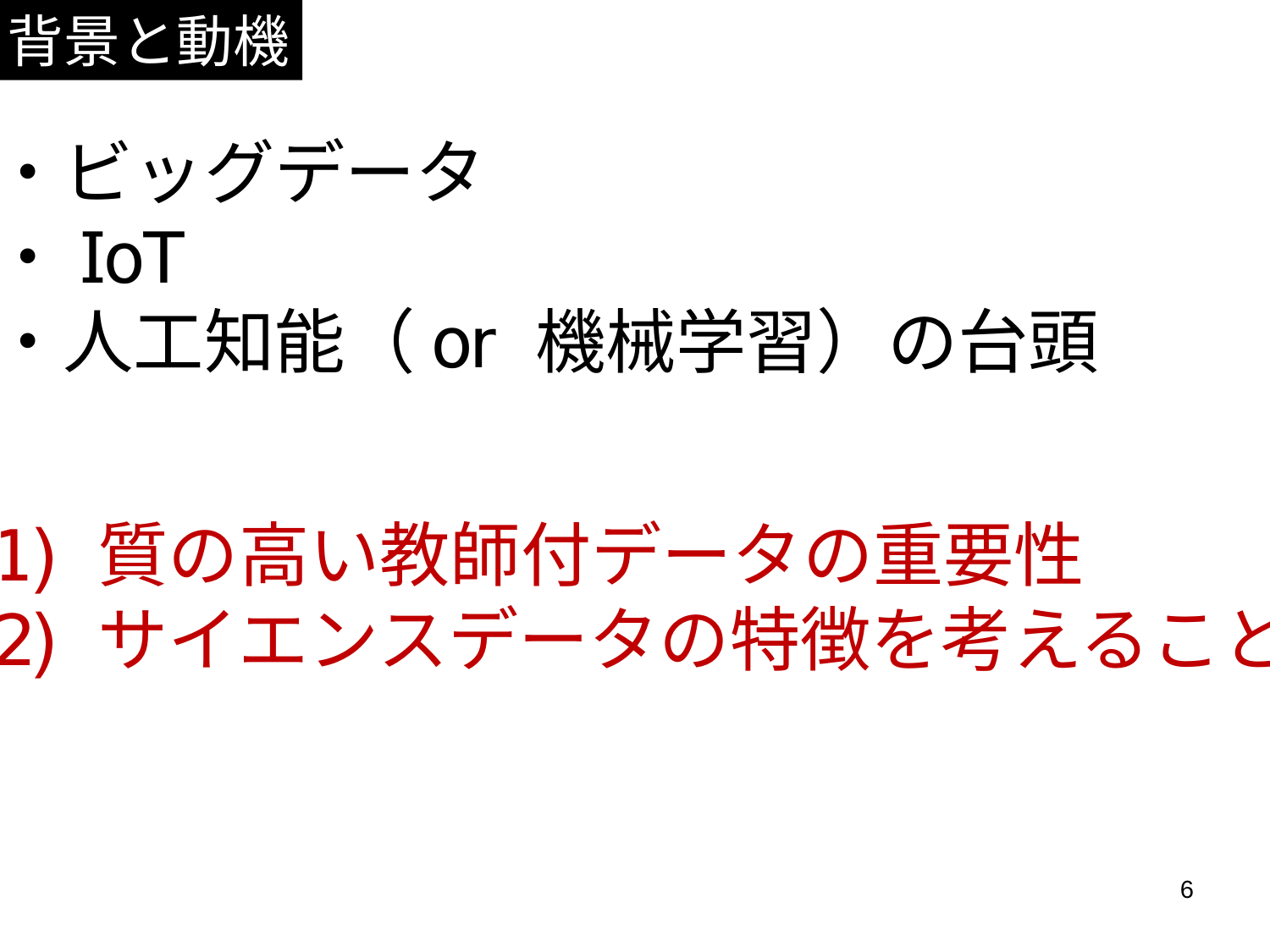

背景と動機
・ビッグデータ
・IoT
・人工知能（or 機械学習）の台頭
(1) 質の高い教師付データの重要性
(2) サイエンスデータの特徴を考えること
6